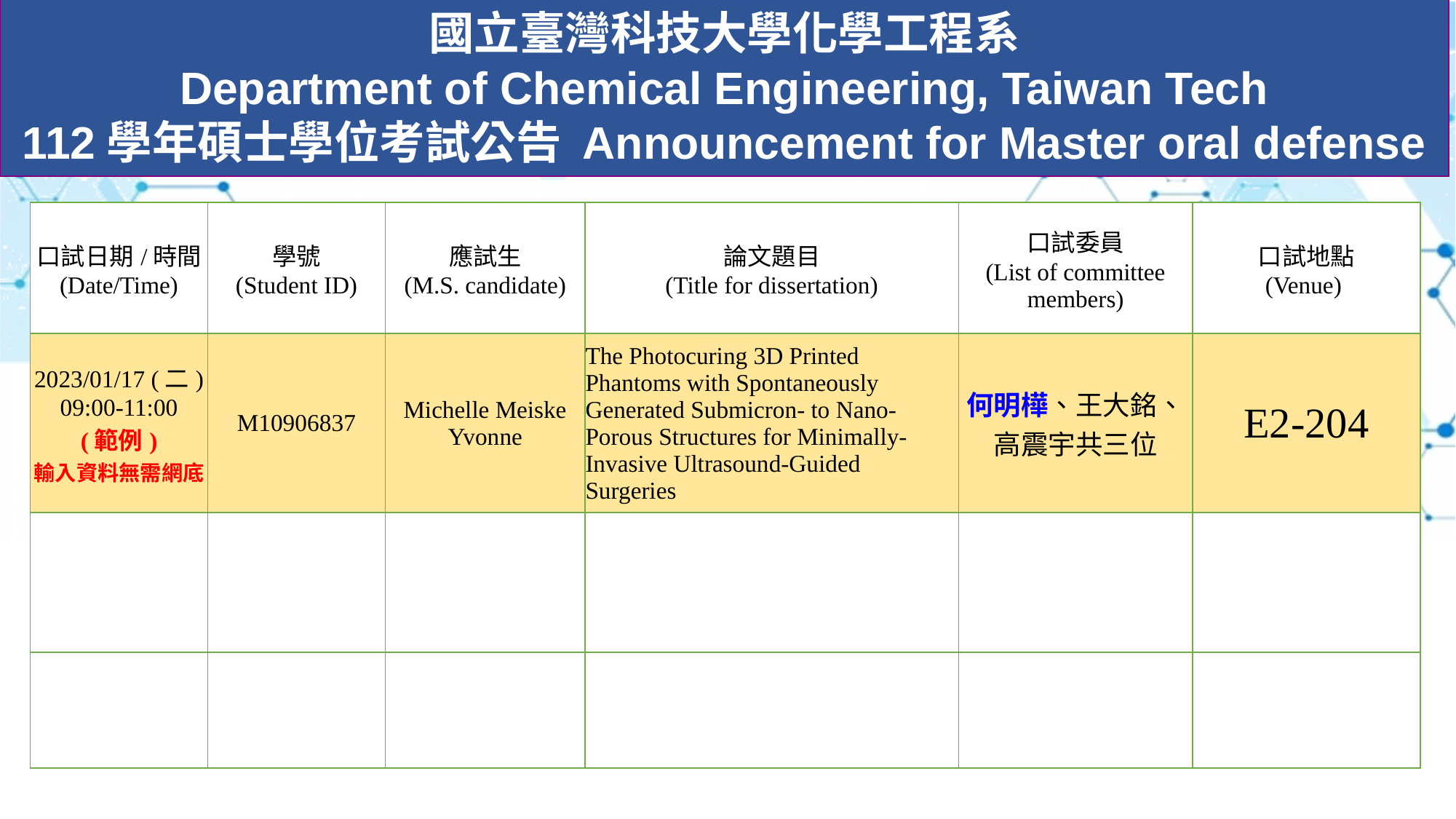

國立臺灣科技大學化學工程系
Department of Chemical Engineering, Taiwan Tech
112學年碩士學位考試公告 Announcement for Master oral defense
| 口試日期/時間 (Date/Time) | 學號 (Student ID) | 應試生 (M.S. candidate) | 論文題目 (Title for dissertation) | 口試委員 (List of committee members) | 口試地點 (Venue) |
| --- | --- | --- | --- | --- | --- |
| 2023/01/17 (二) 09:00-11:00 (範例) 輸入資料無需網底 | M10906837 | Michelle Meiske Yvonne | The Photocuring 3D Printed Phantoms with Spontaneously Generated Submicron- to Nano-Porous Structures for Minimally-Invasive Ultrasound-Guided Surgeries | 何明樺、王大銘、高震宇共三位 | E2-204 |
|  |  |  |  |  |  |
|  |  |  |  |  |  |